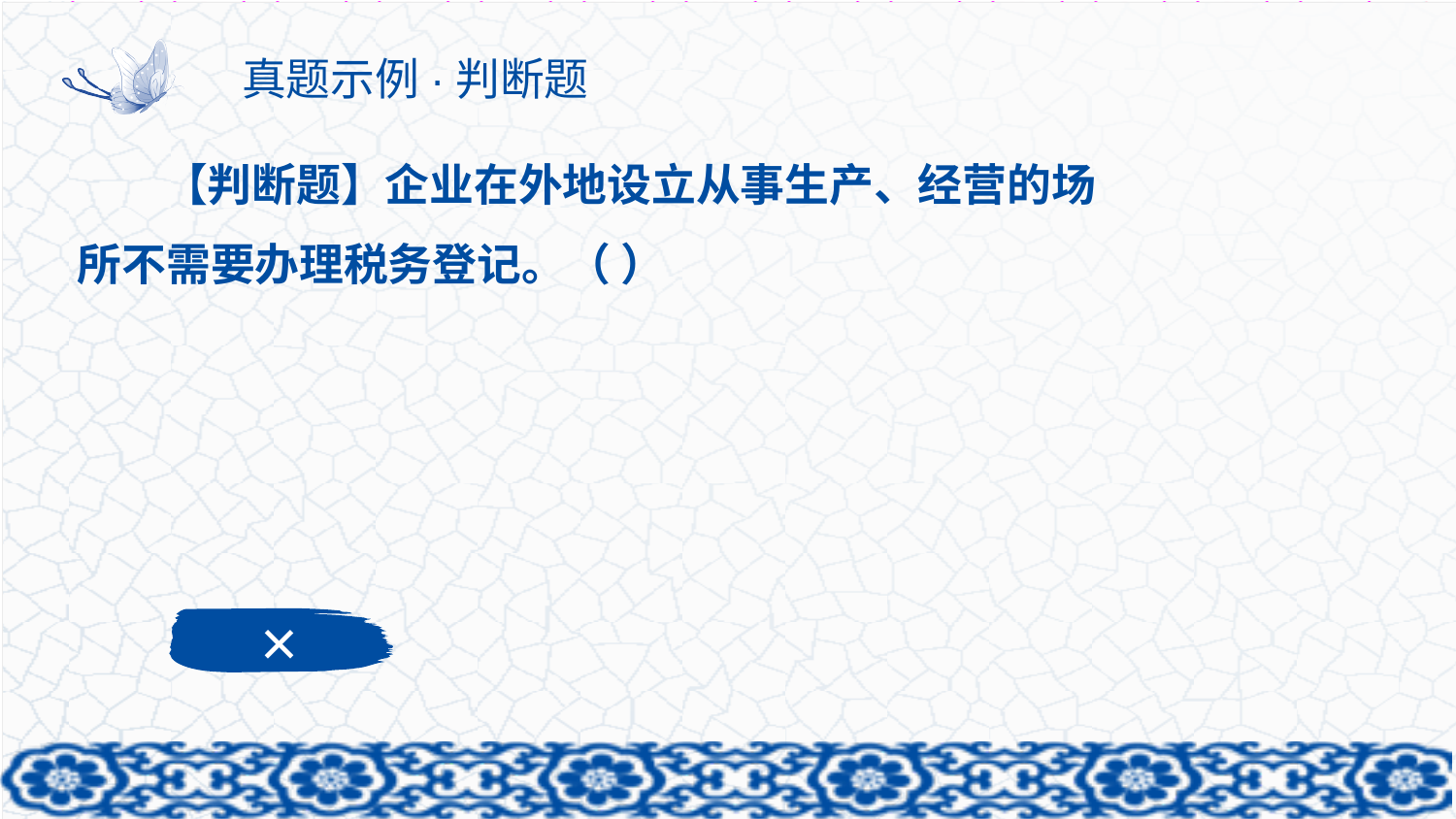

# 真题示例·判断题
【判断题】企业在外地设立从事生产、经营的场所不需要办理税务登记。（ ）

×